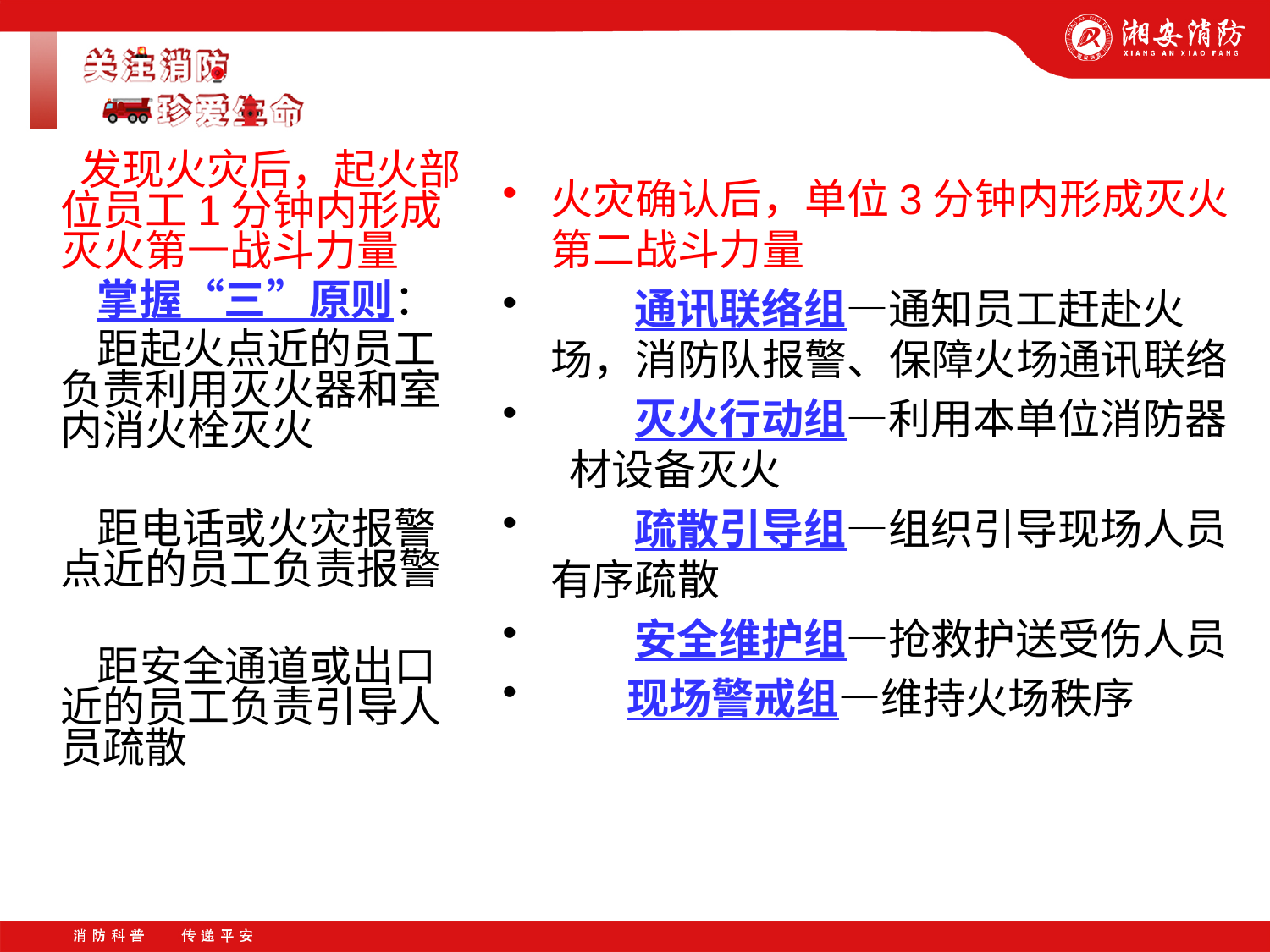

发现火灾后，起火部位员工1分钟内形成灭火第一战斗力量
　　掌握“三”原则：
　　距起火点近的员工负责利用灭火器和室内消火栓灭火

　　距电话或火灾报警点近的员工负责报警

　　距安全通道或出口近的员工负责引导人员疏散
火灾确认后，单位3分钟内形成灭火第二战斗力量
　　通讯联络组—通知员工赶赴火场，消防队报警、保障火场通讯联络
　　灭火行动组—利用本单位消防器      材设备灭火
　　疏散引导组—组织引导现场人员有序疏散
　　安全维护组—抢救护送受伤人员
       现场警戒组—维持火场秩序